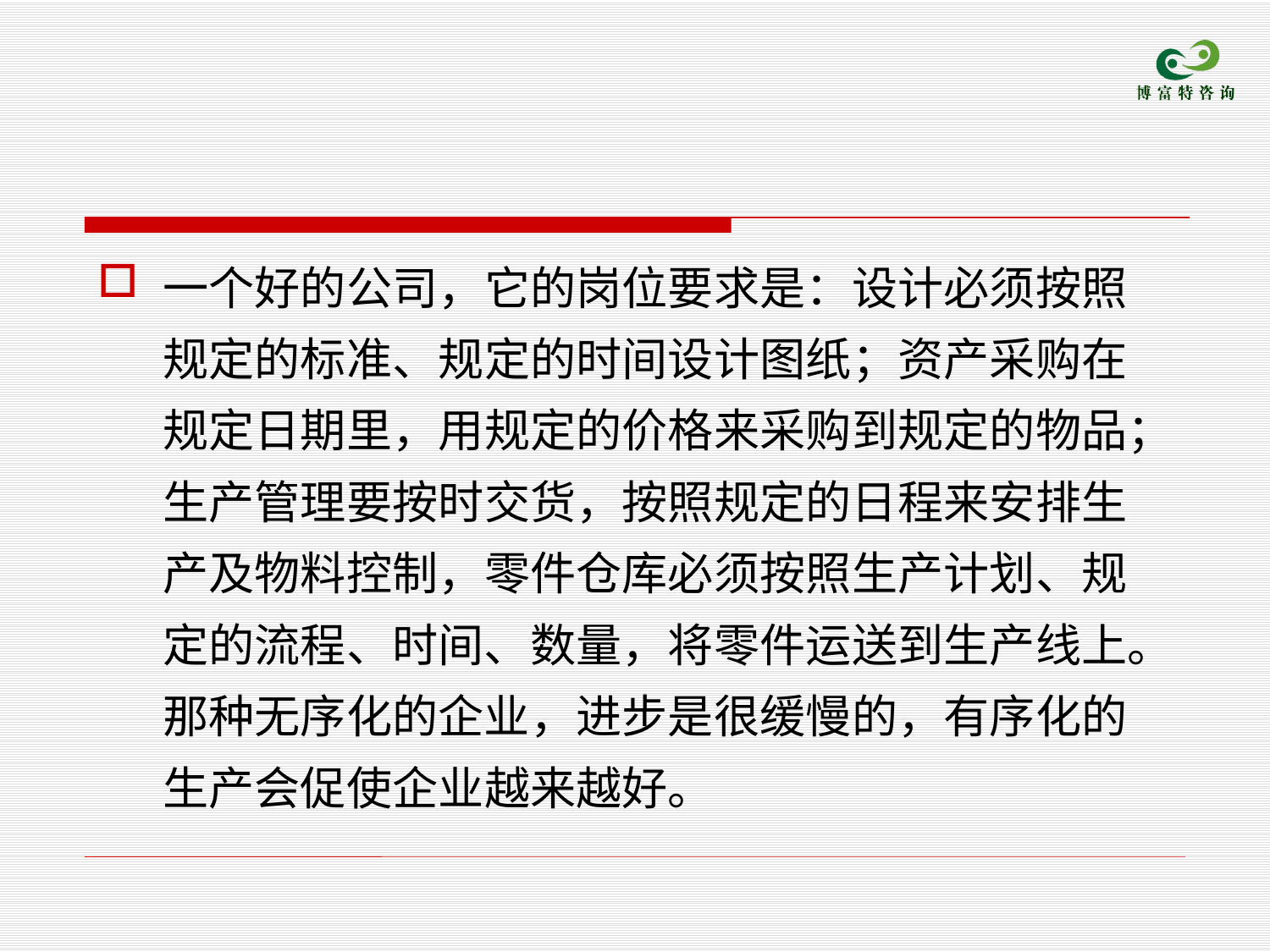

一个好的公司，它的岗位要求是：设计必须按照规定的标准、规定的时间设计图纸；资产采购在规定日期里，用规定的价格来采购到规定的物品；生产管理要按时交货，按照规定的日程来安排生产及物料控制，零件仓库必须按照生产计划、规定的流程、时间、数量，将零件运送到生产线上。那种无序化的企业，进步是很缓慢的，有序化的生产会促使企业越来越好。
281